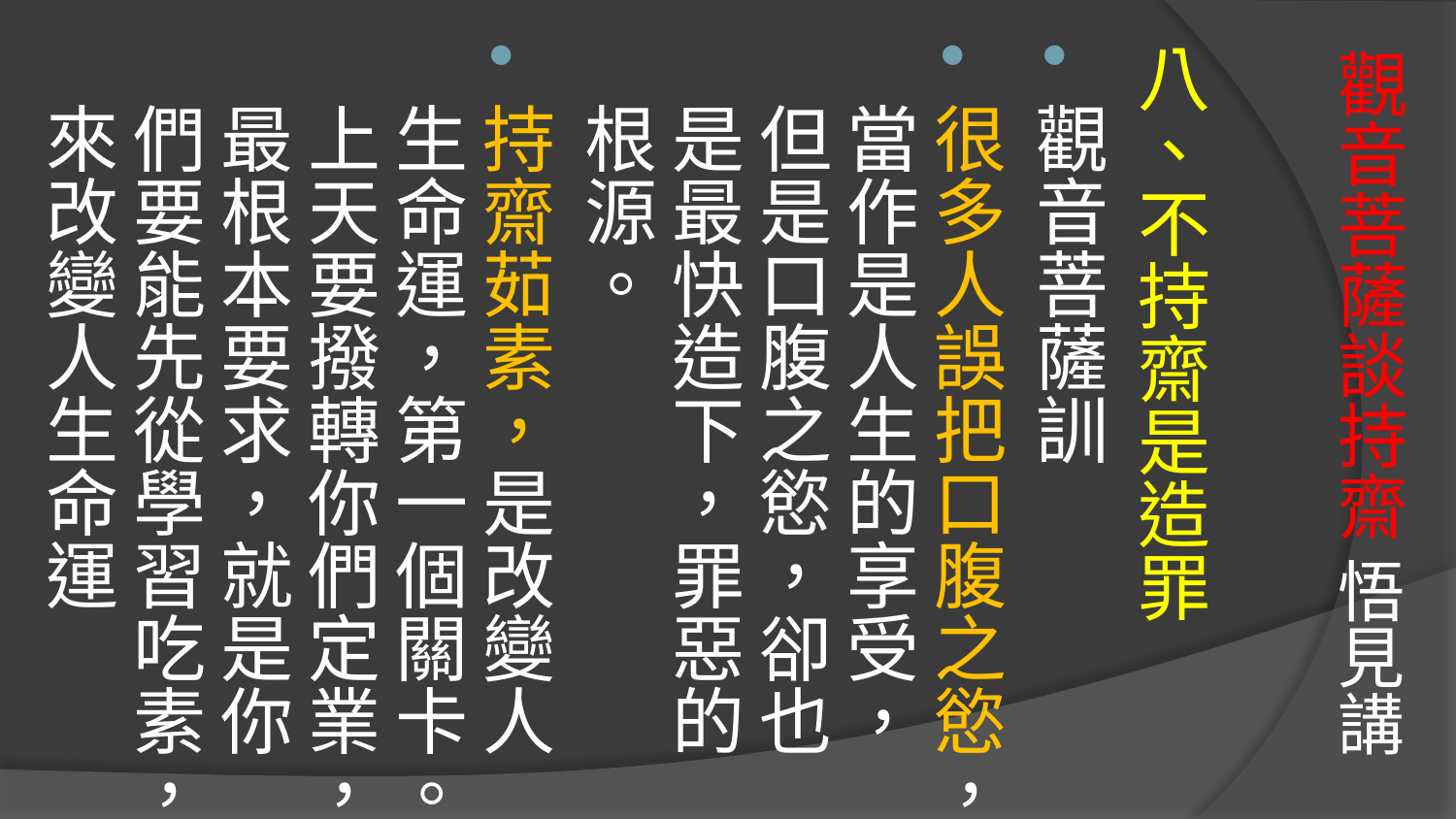

# 觀音菩薩談持齋 悟見講
八、不持齋是造罪
觀音菩薩訓
很多人誤把口腹之慾，當作是人生的享受，但是口腹之慾，卻也是最快造下，罪惡的根源。
持齋茹素，是改變人生命運，第一個關卡。上天要撥轉你們定業，最根本要求，就是你們要能先從學習吃素，來改變人生命運